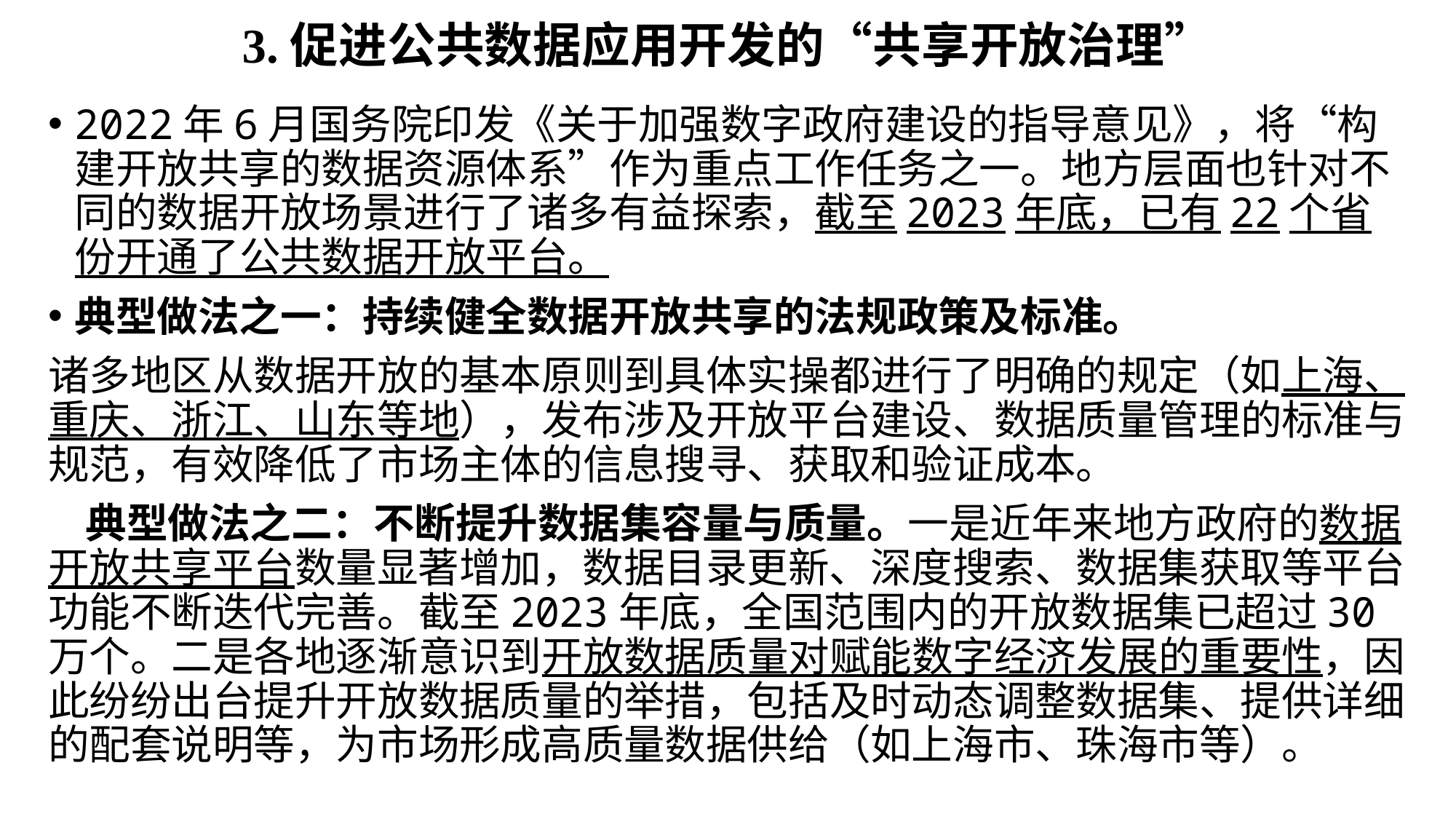

# 3.促进公共数据应用开发的“共享开放治理”
2022年6月国务院印发《关于加强数字政府建设的指导意见》，将“构建开放共享的数据资源体系”作为重点工作任务之一。地方层面也针对不同的数据开放场景进行了诸多有益探索，截至2023年底，已有22个省份开通了公共数据开放平台。
典型做法之一：持续健全数据开放共享的法规政策及标准。
诸多地区从数据开放的基本原则到具体实操都进行了明确的规定（如上海、重庆、浙江、山东等地），发布涉及开放平台建设、数据质量管理的标准与规范，有效降低了市场主体的信息搜寻、获取和验证成本。
   典型做法之二：不断提升数据集容量与质量。一是近年来地方政府的数据开放共享平台数量显著增加，数据目录更新、深度搜索、数据集获取等平台功能不断迭代完善。截至2023年底，全国范围内的开放数据集已超过30万个。二是各地逐渐意识到开放数据质量对赋能数字经济发展的重要性，因此纷纷出台提升开放数据质量的举措，包括及时动态调整数据集、提供详细的配套说明等，为市场形成高质量数据供给（如上海市、珠海市等）。